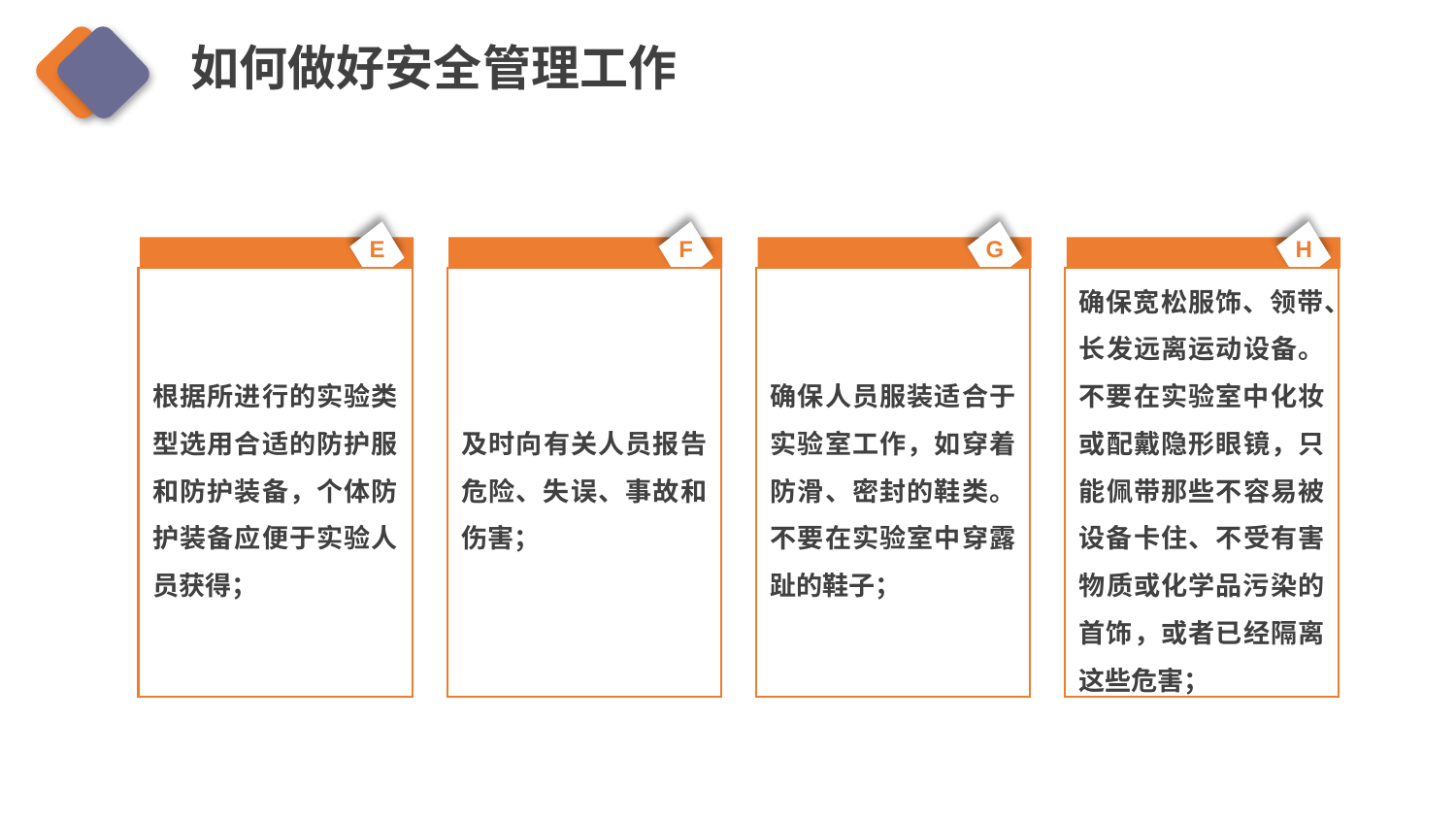

如何做好安全管理工作
E
F
G
H

根据所进行的实验类型选用合适的防护服和防护装备，个体防护装备应便于实验人员获得；
及时向有关人员报告危险、失误、事故和伤害；
确保人员服装适合于实验室工作，如穿着防滑、密封的鞋类。不要在实验室中穿露趾的鞋子；
确保宽松服饰、领带、长发远离运动设备。不要在实验室中化妆或配戴隐形眼镜，只能佩带那些不容易被设备卡住、不受有害物质或化学品污染的首饰，或者已经隔离这些危害；